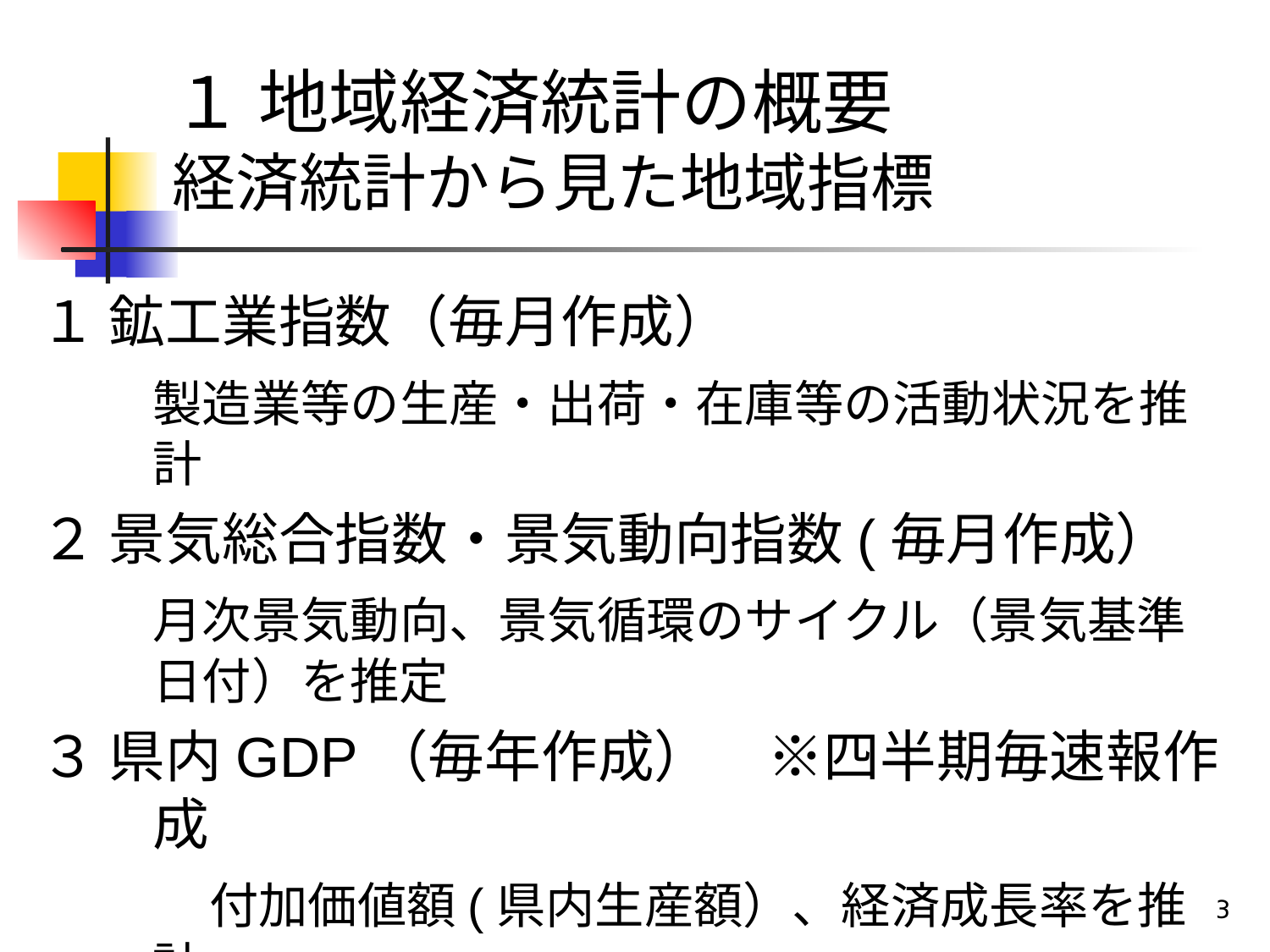

# １ 地域経済統計の概要 経済統計から見た地域指標
１ 鉱工業指数（毎月作成）
　　製造業等の生産・出荷・在庫等の活動状況を推計
２ 景気総合指数・景気動向指数(毎月作成）
　　月次景気動向、景気循環のサイクル（景気基準日付）を推定
３ 県内GDP（毎年作成）　※四半期毎速報作成
　　　付加価値額(県内生産額）、経済成長率を推計
3